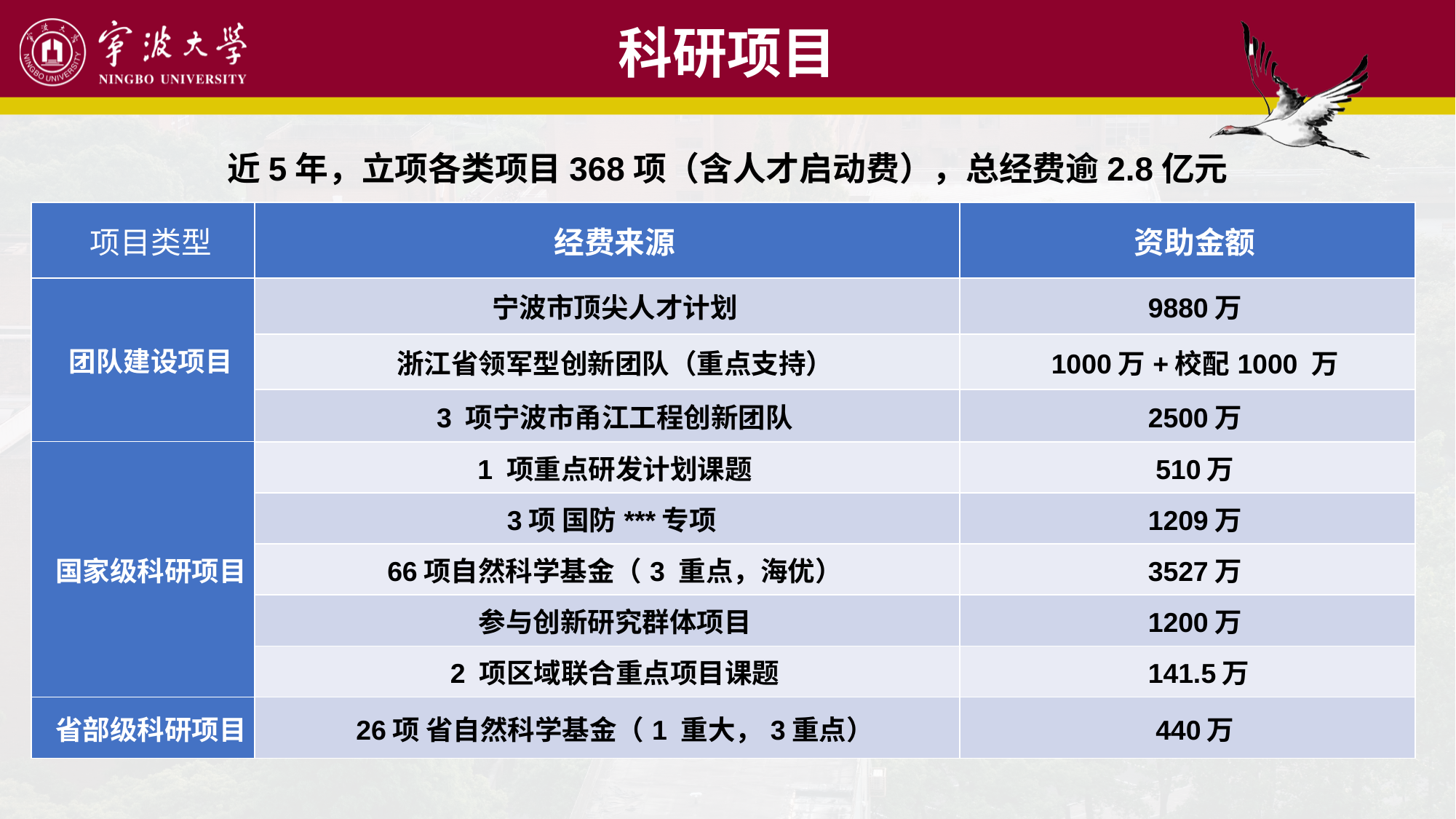

科研项目
近5年，立项各类项目368项（含人才启动费），总经费逾2.8亿元
| 项目类型 | 经费来源 | 资助金额 |
| --- | --- | --- |
| 团队建设项目 | 宁波市顶尖人才计划 | 9880万 |
|  | 浙江省领军型创新团队（重点支持） | 1000万+校配1000 万 |
|  | 3 项宁波市甬江工程创新团队 | 2500万 |
| 国家级科研项目 |  |  |
|  | 1 项重点研发计划课题 | 510万 |
|  | 3项 国防\*\*\*专项 | 1209万 |
|  | 66项自然科学基金（3 重点，海优） | 3527万 |
|  | 参与创新研究群体项目 | 1200万 |
|  | 2 项区域联合重点项目课题 | 141.5万 |
| 省部级科研项目 | 26项 省自然科学基金（1 重大，3重点） | 440万 |